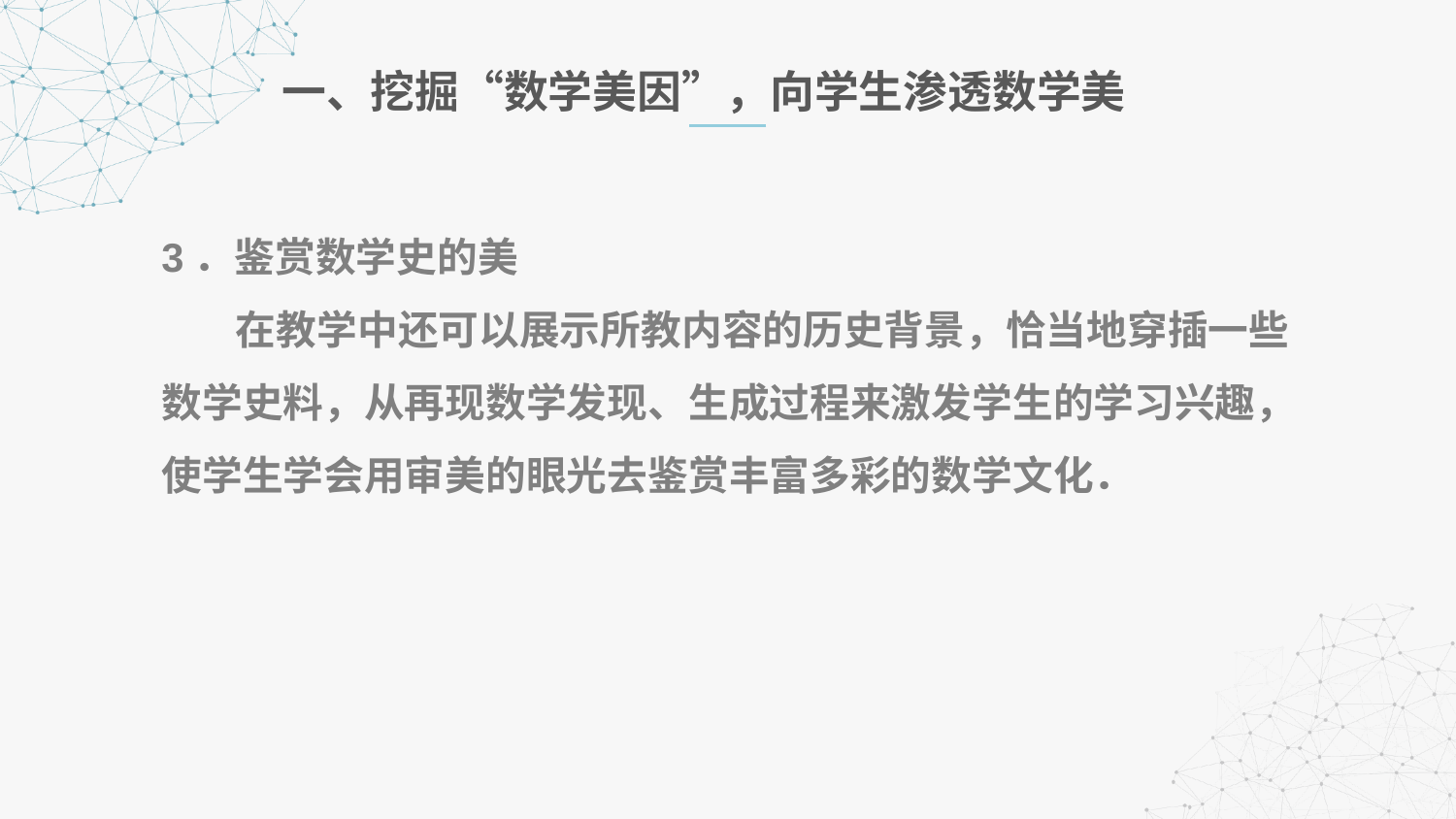

一、挖掘“数学美因”，向学生渗透数学美

3．鉴赏数学史的美
       在教学中还可以展示所教内容的历史背景，恰当地穿插一些数学史料，从再现数学发现、生成过程来激发学生的学习兴趣，使学生学会用审美的眼光去鉴赏丰富多彩的数学文化．